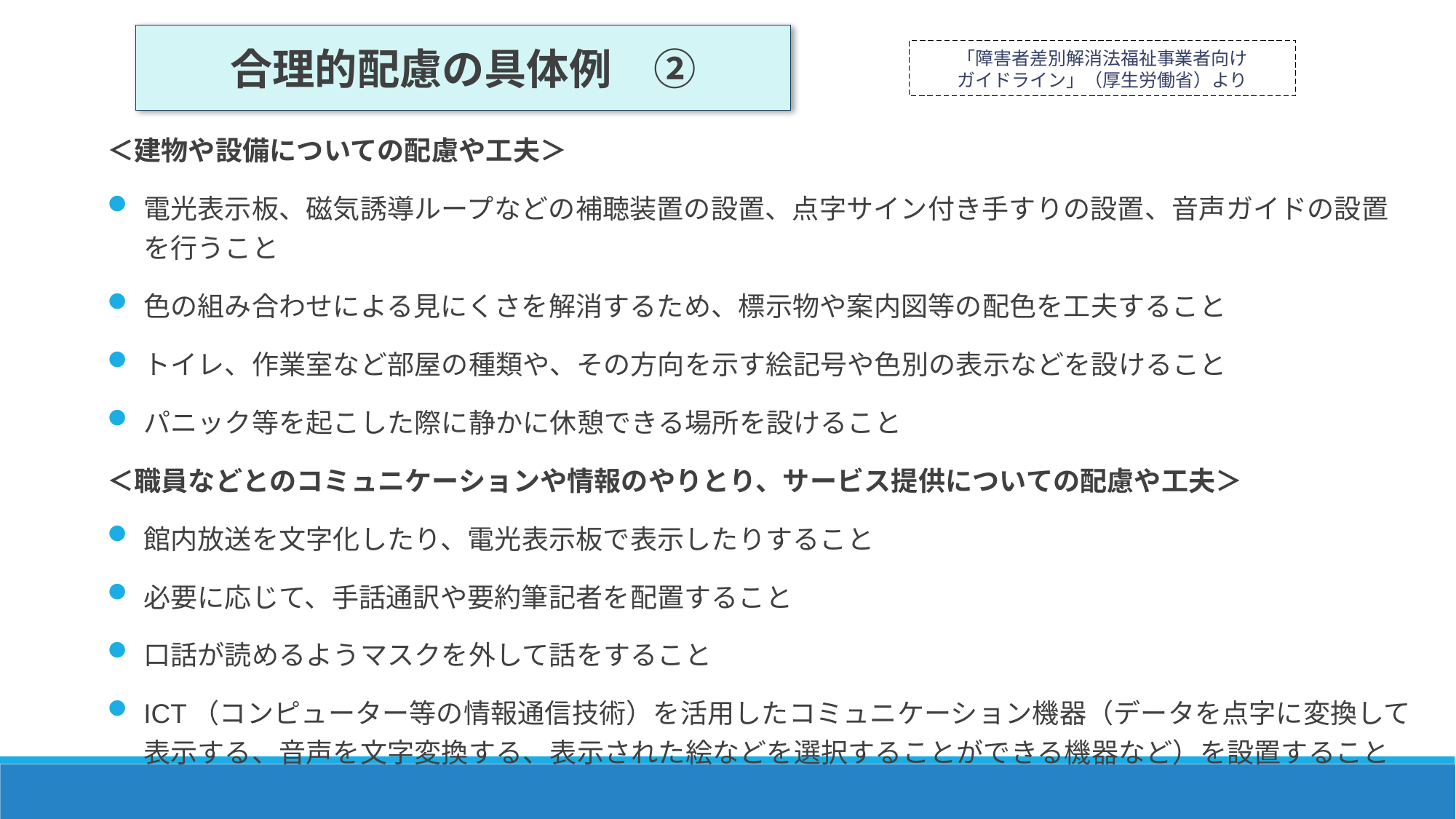

合理的配慮の具体例　②
「障害者差別解消法福祉事業者向け
ガイドライン」（厚生労働省）より
＜建物や設備についての配慮や工夫＞
電光表示板、磁気誘導ループなどの補聴装置の設置、点字サイン付き手すりの設置、音声ガイドの設置を行うこと
色の組み合わせによる見にくさを解消するため、標示物や案内図等の配色を工夫すること
トイレ、作業室など部屋の種類や、その方向を示す絵記号や色別の表示などを設けること
パニック等を起こした際に静かに休憩できる場所を設けること
＜職員などとのコミュニケーションや情報のやりとり、サービス提供についての配慮や工夫＞
館内放送を文字化したり、電光表示板で表示したりすること
必要に応じて、手話通訳や要約筆記者を配置すること
口話が読めるようマスクを外して話をすること
ICT（コンピューター等の情報通信技術）を活用したコミュニケーション機器（データを点字に変換して表示する、音声を文字変換する、表示された絵などを選択することができる機器など）を設置すること